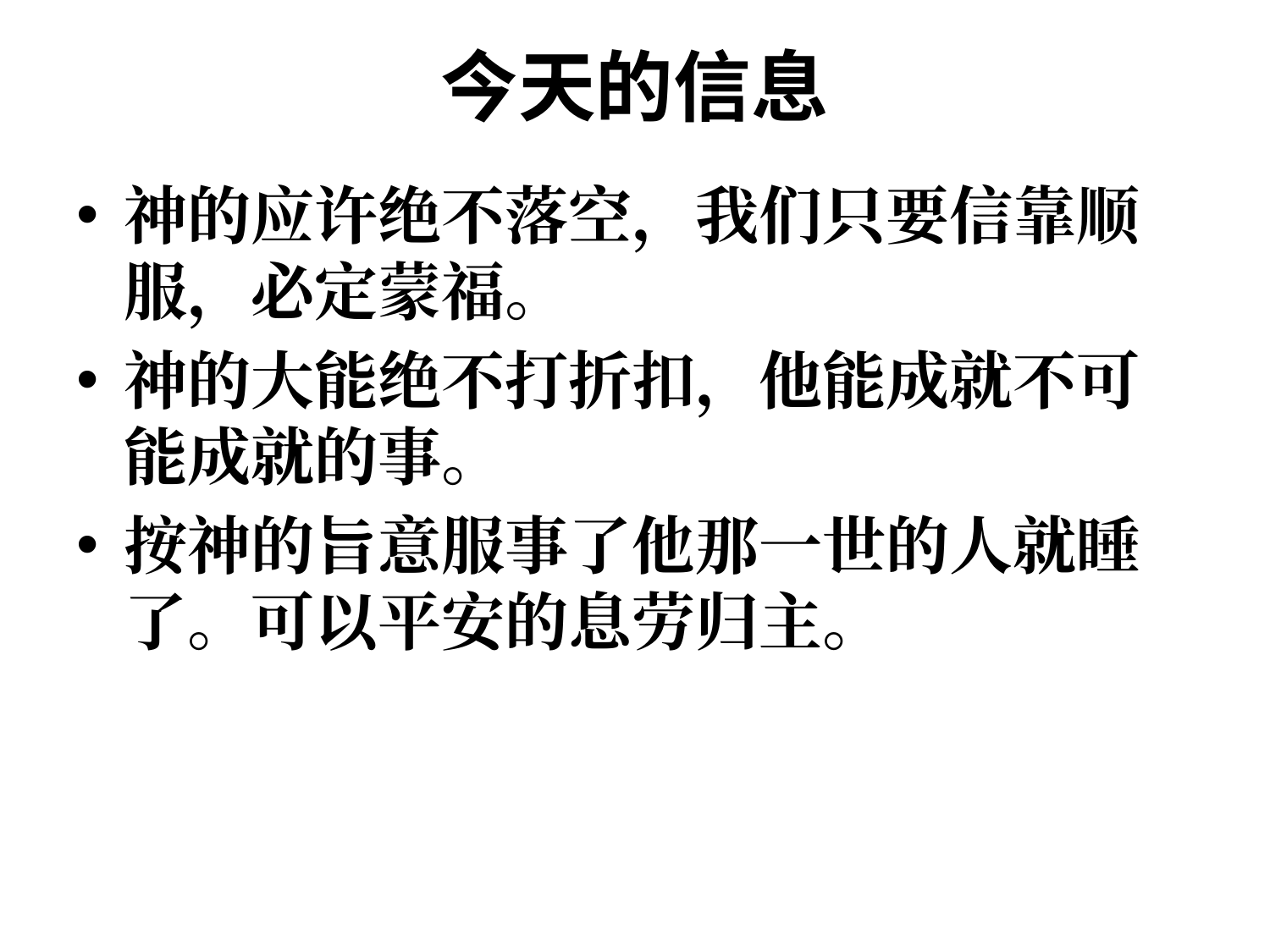

# 今天的信息
神的应许绝不落空，我们只要信靠顺服，必定蒙福。
神的大能绝不打折扣，他能成就不可能成就的事。
按神的旨意服事了他那一世的人就睡了。可以平安的息劳归主。